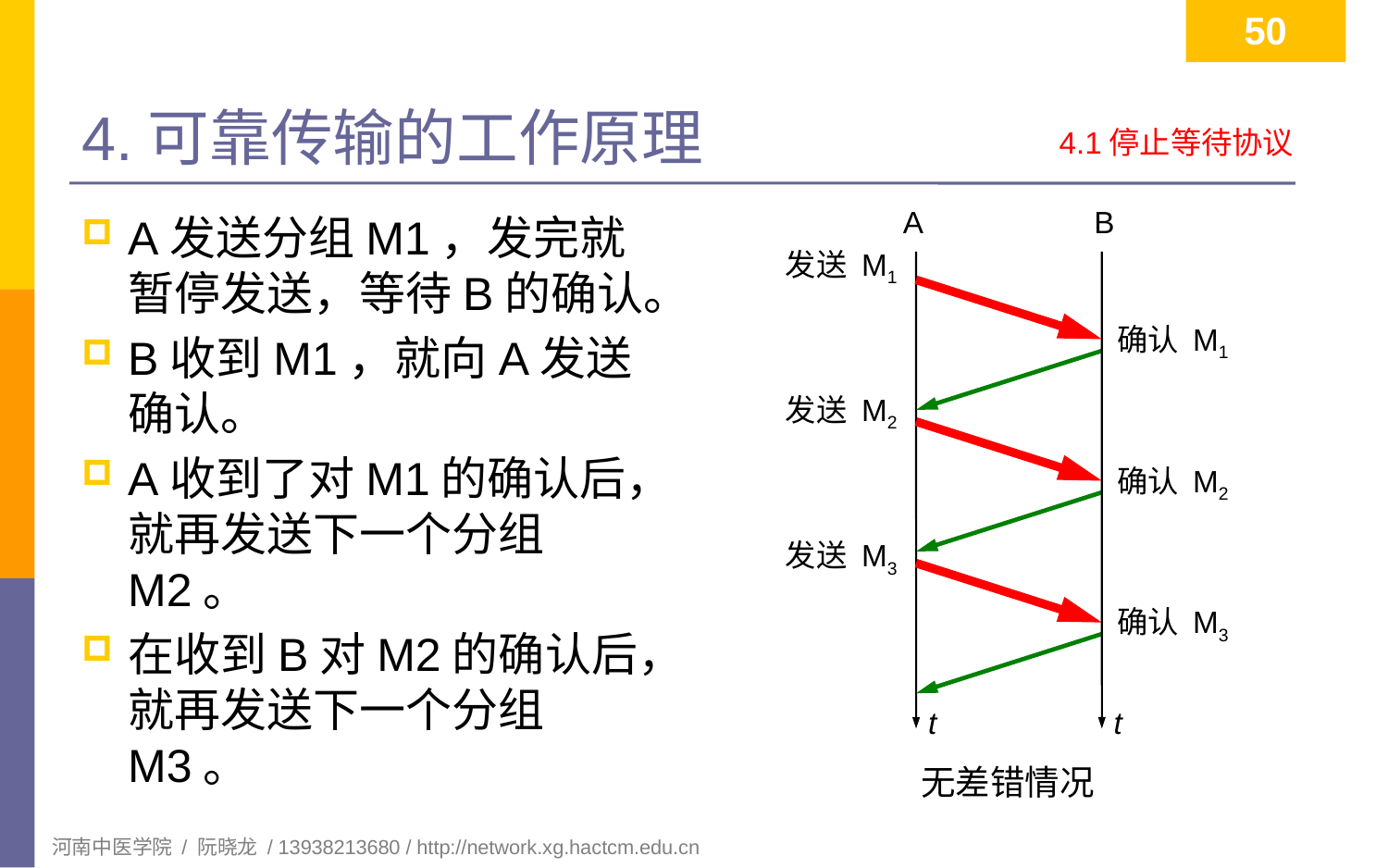

50
# 4.可靠传输的工作原理
4.1停止等待协议
A
B
发送 M1

确认 M1

发送 M2

确认 M2

发送 M3

确认 M3

t
t
无差错情况
A发送分组M1，发完就暂停发送，等待B的确认。
B收到M1，就向A发送确认。
A收到了对M1的确认后，就再发送下一个分组M2。
在收到B对M2的确认后，就再发送下一个分组M3。